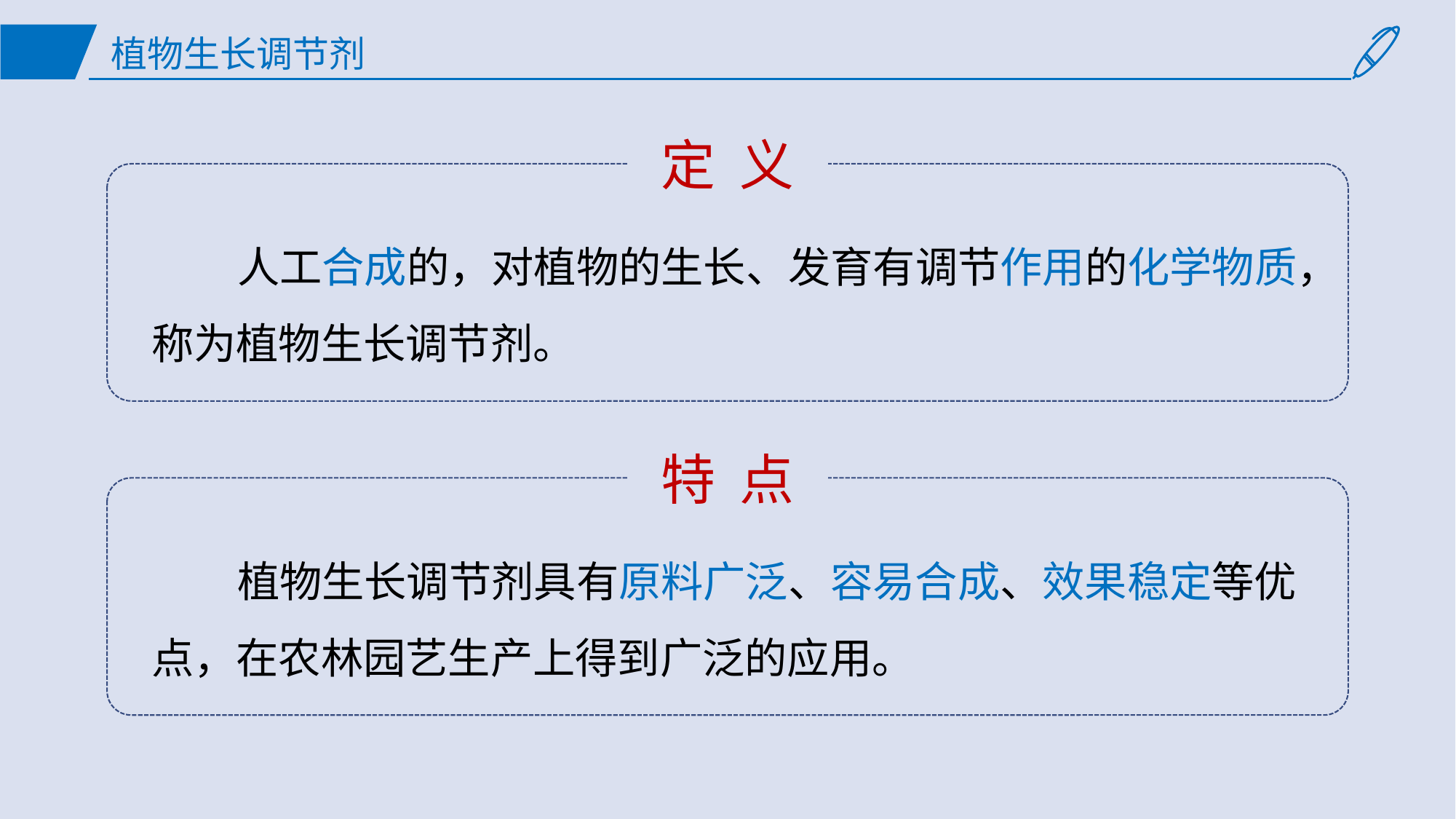

# 植物生长调节剂
定  义

        人工合成的，对植物的生长、发育有调节作用的化学物质，称为植物生长调节剂。
特  点

        植物生长调节剂具有原料广泛、容易合成、效果稳定等优点，在农林园艺生产上得到广泛的应用。